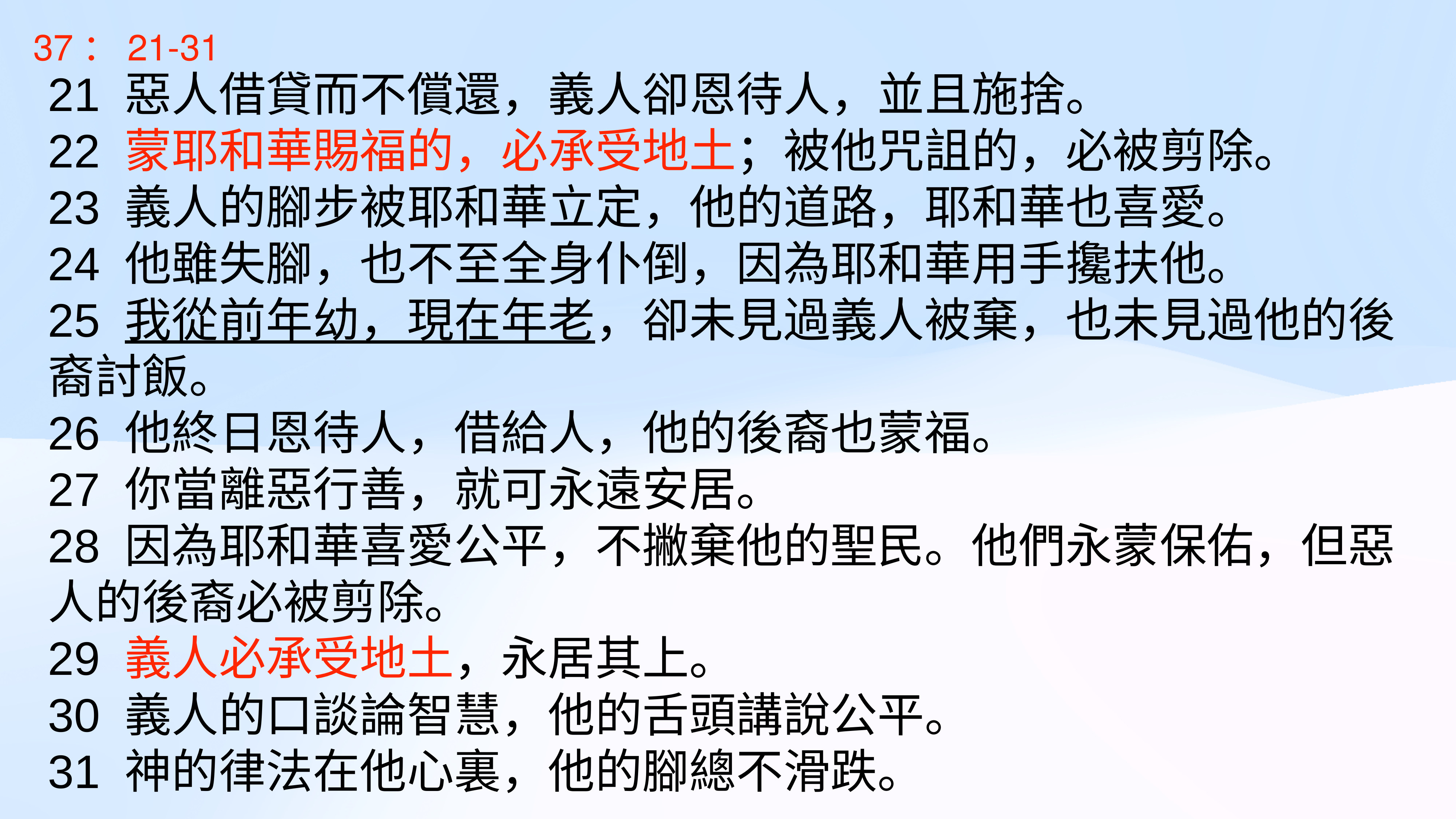

37：21-31
21 惡人借貸而不償還，義人卻恩待人，並且施捨。
22 蒙耶和華賜福的，必承受地土；被他咒詛的，必被剪除。
23 義人的腳步被耶和華立定，他的道路，耶和華也喜愛。
24 他雖失腳，也不至全身仆倒，因為耶和華用手攙扶他。
25 我從前年幼，現在年老，卻未見過義人被棄，也未見過他的後裔討飯。
26 他終日恩待人，借給人，他的後裔也蒙福。
27 你當離惡行善，就可永遠安居。
28 因為耶和華喜愛公平，不撇棄他的聖民。他們永蒙保佑，但惡人的後裔必被剪除。
29 義人必承受地土，永居其上。
30 義人的口談論智慧，他的舌頭講說公平。
31 神的律法在他心裏，他的腳總不滑跌。